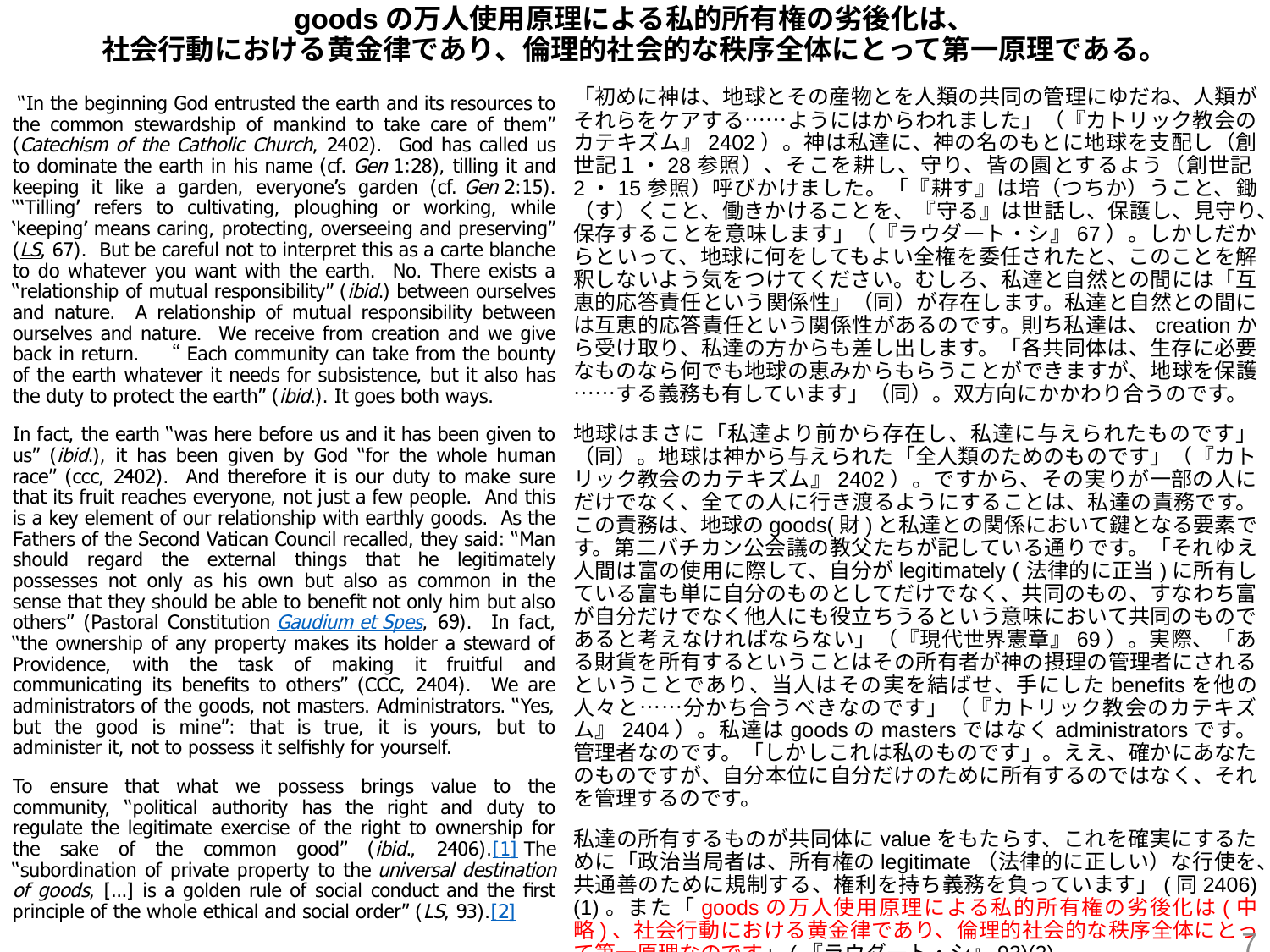

# goodsの万人使用原理による私的所有権の劣後化は、 社会行動における黄金律であり、倫理的社会的な秩序全体にとって第一原理である。
「初めに神は、地球とその産物とを人類の共同の管理にゆだね、人類がそれらをケアする……ようにはからわれました」（『カトリック教会のカテキズム』2402）。神は私達に、神の名のもとに地球を支配し（創世記１・28参照）、そこを耕し、守り、皆の園とするよう（創世記2・15参照）呼びかけました。「『耕す』は培（つちか）うこと、鋤（す）くこと、働きかけることを、『守る』は世話し、保護し、見守り、保存することを意味します」（『ラウダ―ト・シ』67）。しかしだからといって、地球に何をしてもよい全権を委任されたと、このことを解釈しないよう気をつけてください。むしろ、私達と自然との間には「互恵的応答責任という関係性」（同）が存在します。私達と自然との間には互恵的応答責任という関係性があるのです。則ち私達は、creationから受け取り、私達の方からも差し出します。「各共同体は、生存に必要なものなら何でも地球の恵みからもらうことができますが、地球を保護……する義務も有しています」（同）。双方向にかかわり合うのです。
地球はまさに「私達より前から存在し、私達に与えられたものです」（同）。地球は神から与えられた「全人類のためのものです」（『カトリック教会のカテキズム』2402）。ですから、その実りが一部の人にだけでなく、全ての人に行き渡るようにすることは、私達の責務です。この責務は、地球のgoods(財)と私達との関係において鍵となる要素です。第二バチカン公会議の教父たちが記している通りです。「それゆえ人間は富の使用に際して、自分がlegitimately (法律的に正当)に所有している富も単に自分のものとしてだけでなく、共同のもの、すなわち富が自分だけでなく他人にも役立ちうるという意味において共同のものであると考えなければならない」（『現代世界憲章』69）。実際、「ある財貨を所有するということはその所有者が神の摂理の管理者にされるということであり、当人はその実を結ばせ、手にしたbenefitsを他の人々と……分かち合うべきなのです」（『カトリック教会のカテキズム』2404）。私達はgoodsのmastersではなくadministratorsです。管理者なのです。「しかしこれは私のものです」。ええ、確かにあなたのものですが、自分本位に自分だけのために所有するのではなく、それを管理するのです。
私達の所有するものが共同体にvalueをもたらす、これを確実にするために「政治当局者は、所有権のlegitimate（法律的に正しい）な行使を、共通善のために規制する、権利を持ち義務を負っています」(同2406)(1)。また「goodsの万人使用原理による私的所有権の劣後化は(中略)、社会行動における黄金律であり、倫理的社会的な秩序全体にとって第一原理なのです」(『ラウダ―ト・シ』93)(2)。

 “In the beginning God entrusted the earth and its resources to the common stewardship of mankind to take care of them” (Catechism of the Catholic Church, 2402).  God has called us to dominate the earth in his name (cf. Gen 1:28), tilling it and keeping it like a garden, everyone’s garden (cf. Gen 2:15). “‘Tilling’ refers to cultivating, ploughing or working, while ‘keeping’ means caring, protecting, overseeing and preserving” (LS, 67).  But be careful not to interpret this as a carte blanche to do whatever you want with the earth.  No. There exists a “relationship of mutual responsibility” (ibid.) between ourselves and nature.  A relationship of mutual responsibility between ourselves and nature.  We receive from creation and we give back in return. 　“Each community can take from the bounty of the earth whatever it needs for subsistence, but it also has the duty to protect the earth” (ibid.). It goes both ways.
In fact, the earth “was here before us and it has been given to us” (ibid.), it has been given by God “for the whole human race” (ccc, 2402).  And therefore it is our duty to make sure that its fruit reaches everyone, not just a few people.  And this is a key element of our relationship with earthly goods.  As the Fathers of the Second Vatican Council recalled, they said: “Man should regard the external things that he legitimately possesses not only as his own but also as common in the sense that they should be able to benefit not only him but also others” (Pastoral Constitution Gaudium et Spes, 69).  In fact, “the ownership of any property makes its holder a steward of Providence, with the task of making it fruitful and communicating its benefits to others” (CCC, 2404).  We are administrators of the goods, not masters. Administrators. “Yes, but the good is mine”: that is true, it is yours, but to administer it, not to possess it selfishly for yourself.
To ensure that what we possess brings value to the community, “political authority has the right and duty to regulate the legitimate exercise of the right to ownership for the sake of the common good” (ibid., 2406).[1] The “subordination of private property to the universal destination of goods, […] is a golden rule of social conduct and the first principle of the whole ethical and social order” (LS, 93).[2]

7